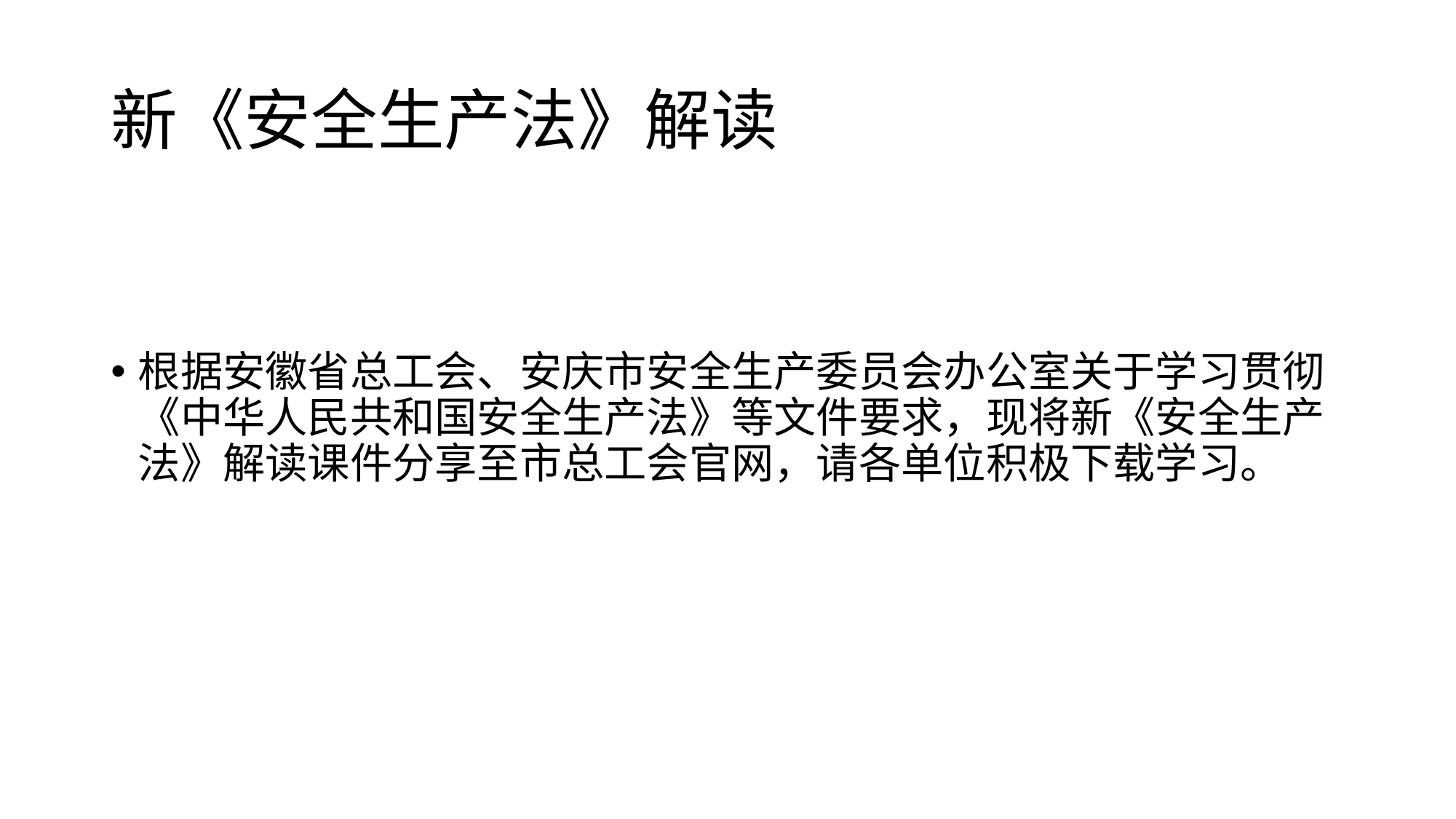

# 新《安全生产法》解读

根据安徽省总工会、安庆市安全生产委员会办公室关于学习贯彻《中华人民共和国安全生产法》等文件要求，现将新《安全生产法》解读课件分享至市总工会官网，请各单位积极下载学习。

1